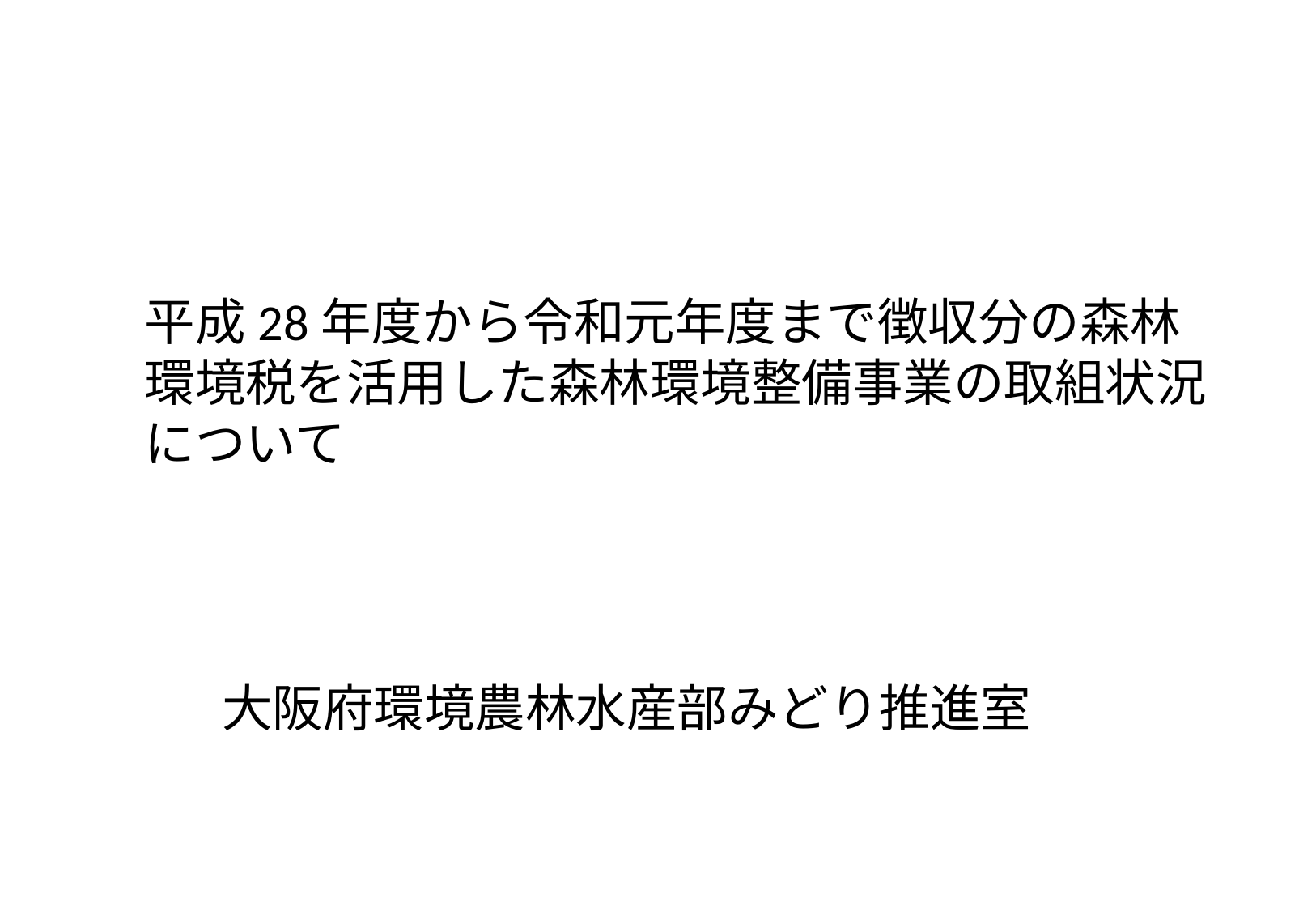

# 平成28年度から令和元年度まで徴収分の森林環境税を活用した森林環境整備事業の取組状況について
大阪府環境農林水産部みどり推進室